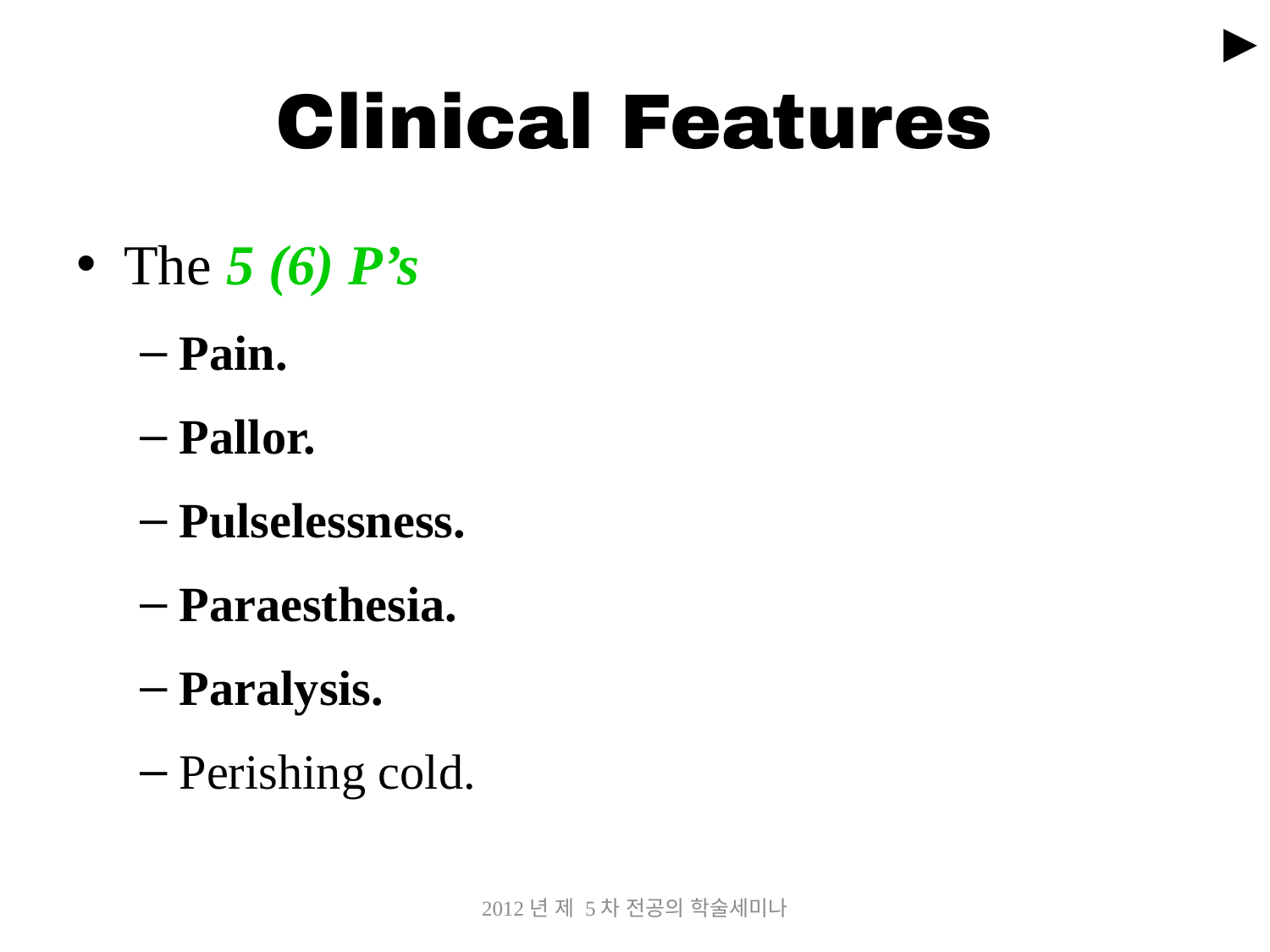

►
# Clinical Features
The 5 (6) P’s :
Pain.
Pallor.
Pulselessness.
Paraesthesia.
Paralysis.
Perishing cold.

2012년 제 5차 전공의 학술세미나